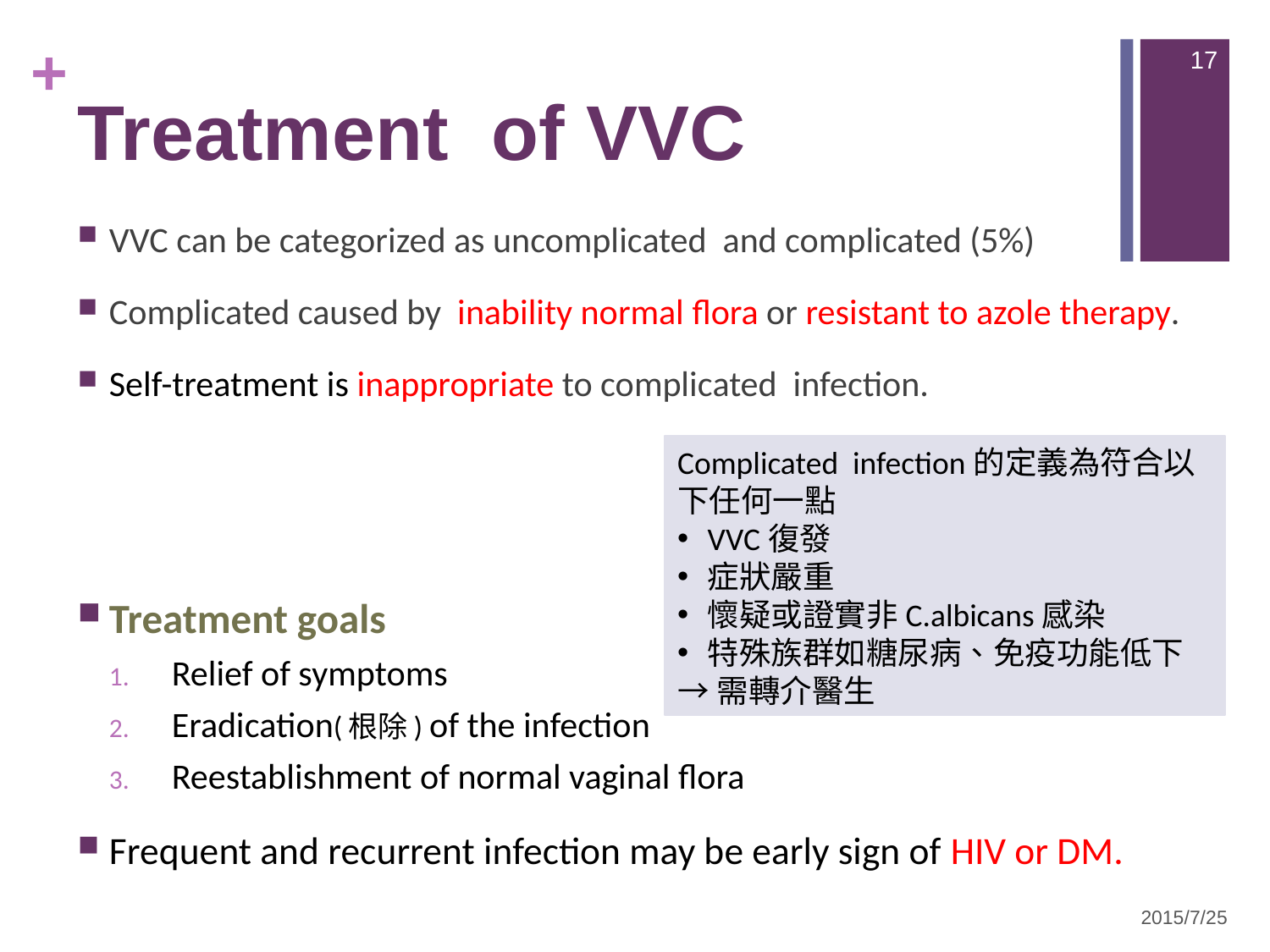

17
# Treatment  of VVC
VVC can be categorized as uncomplicated  and complicated (5%)
Complicated caused by  inability normal flora or resistant to azole therapy.
Self-treatment is inappropriate to complicated  infection.

Treatment goals
Relief of symptoms
Eradication(根除) of the infection
Reestablishment of normal vaginal flora
Frequent and recurrent infection may be early sign of HIV or DM.

Complicated  infection的定義為符合以下任何一點
VVC復發
症狀嚴重
懷疑或證實非C.albicans感染
特殊族群如糖尿病、免疫功能低下
→需轉介醫生
2015/7/25